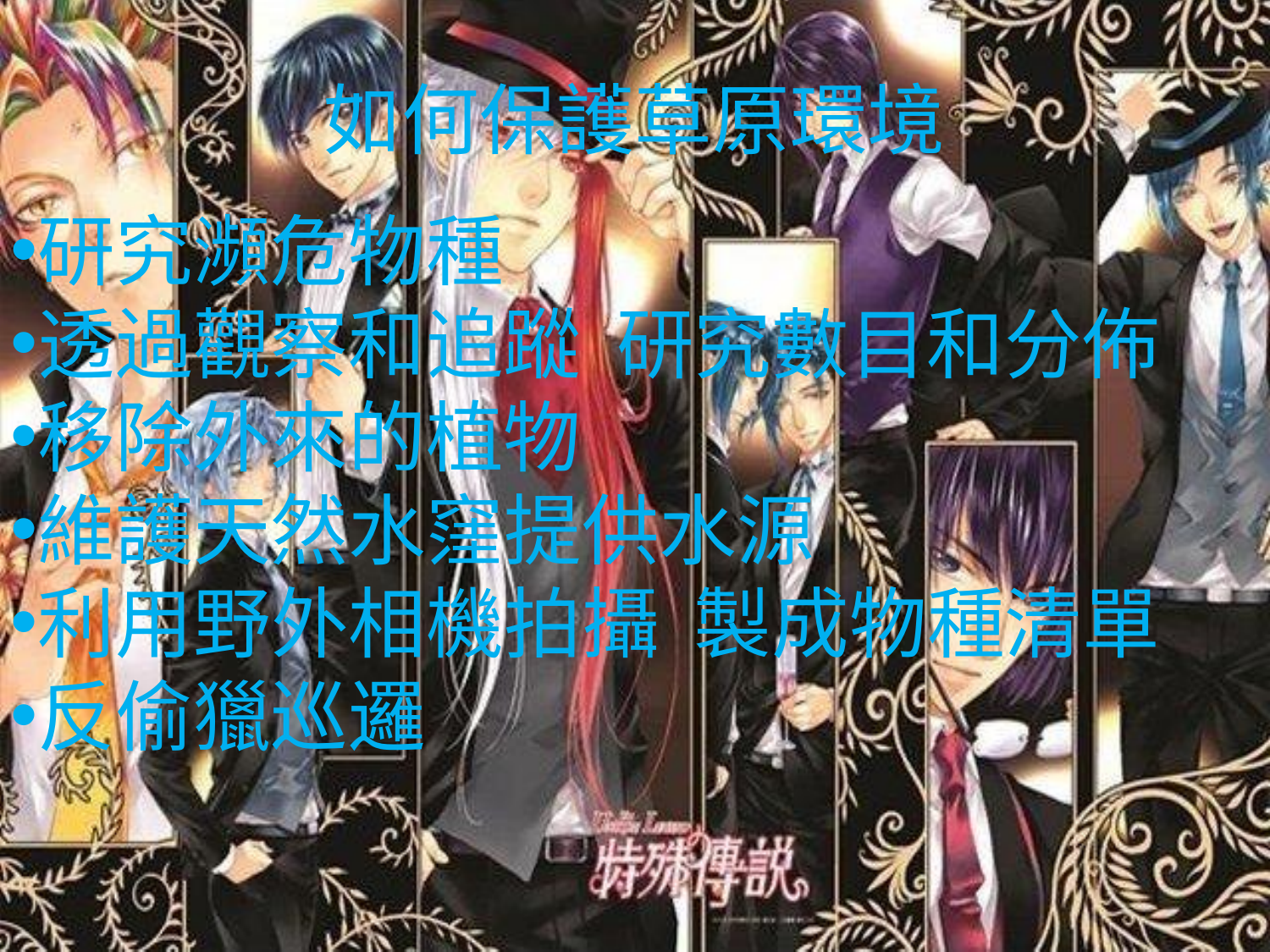

# 如何保護草原環境
研究瀕危物種
透過觀察和追蹤  研究數目和分佈
移除外來的植物
維護天然水窪提供水源
利用野外相機拍攝  製成物種清單
反偷獵巡邏